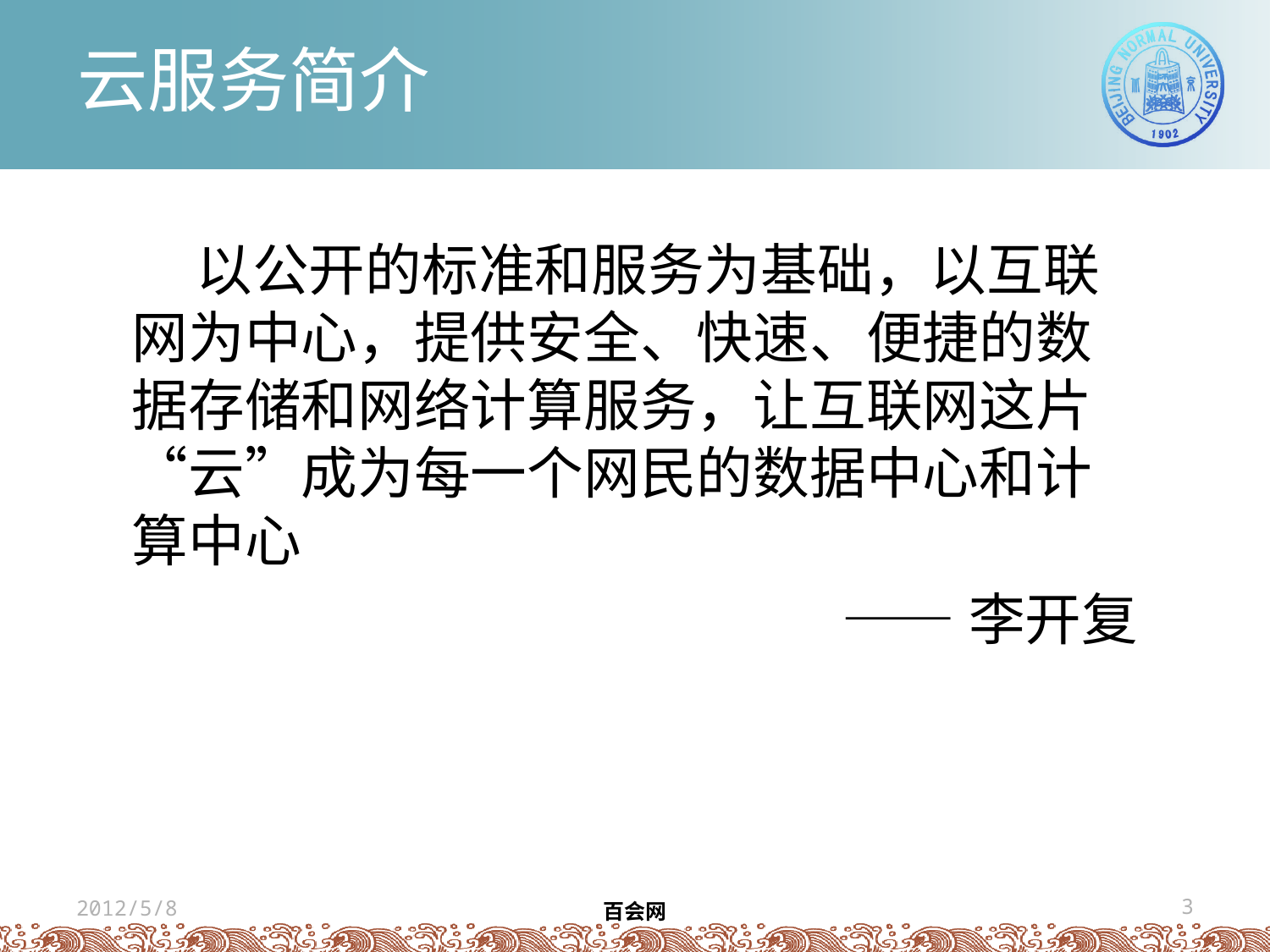

# 云服务简介
    以公开的标准和服务为基础，以互联网为中心，提供安全、快速、便捷的数据存储和网络计算服务，让互联网这片“云”成为每一个网民的数据中心和计算中心
——李开复
2012/5/8
3
百会网